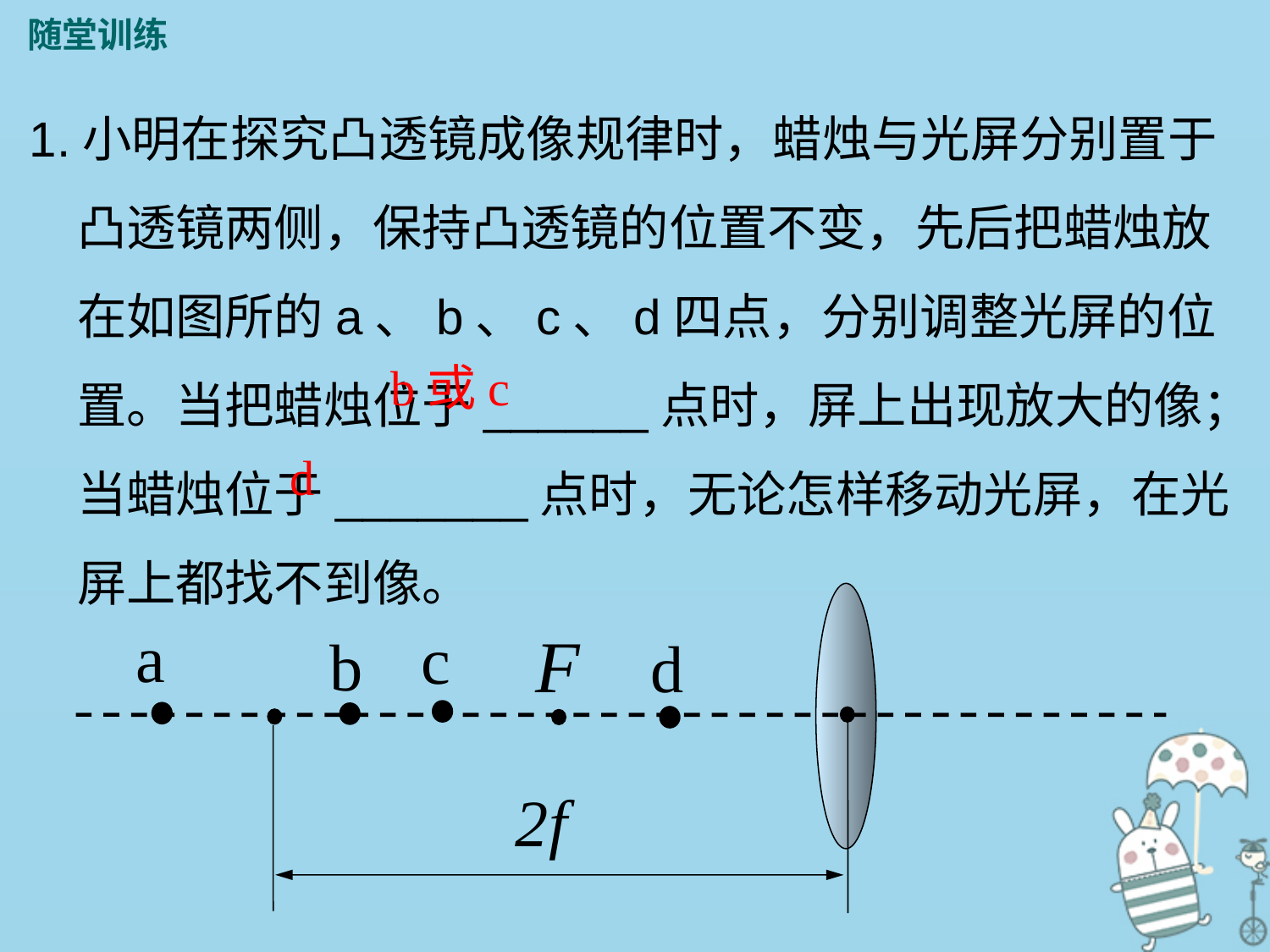

随堂训练
1.小明在探究凸透镜成像规律时，蜡烛与光屏分别置于凸透镜两侧，保持凸透镜的位置不变，先后把蜡烛放在如图所的a、b、c、d四点，分别调整光屏的位置。当把蜡烛位于______点时，屏上出现放大的像；当蜡烛位于_______点时，无论怎样移动光屏，在光屏上都找不到像。
b或c
d

a
c
F
b
d

2f